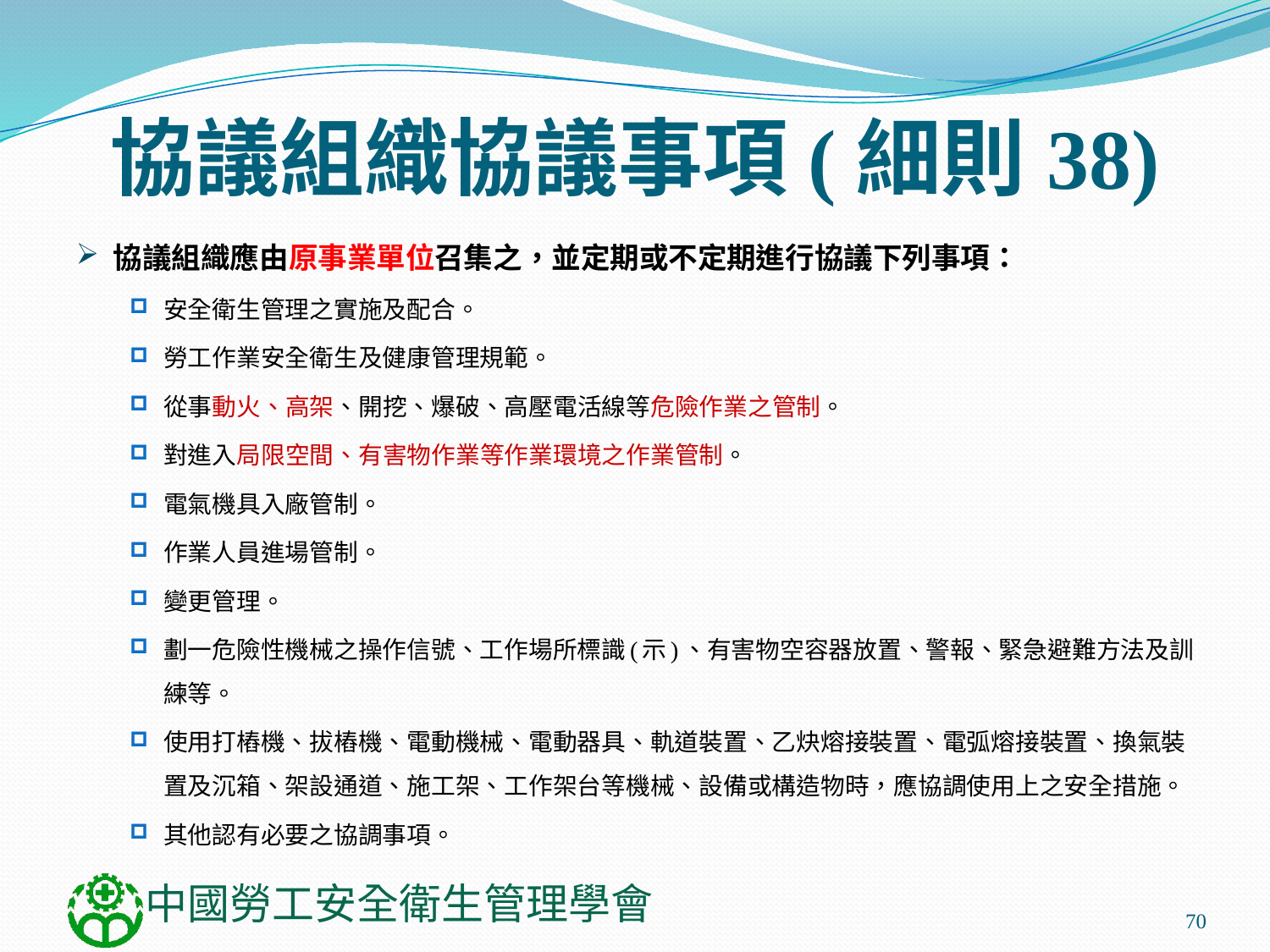

# 協議組織協議事項(細則38)
協議組織應由原事業單位召集之，並定期或不定期進行協議下列事項：
安全衛生管理之實施及配合。
勞工作業安全衛生及健康管理規範。
從事動火、高架、開挖、爆破、高壓電活線等危險作業之管制。
對進入局限空間、有害物作業等作業環境之作業管制。
電氣機具入廠管制。
作業人員進場管制。
變更管理。
劃一危險性機械之操作信號、工作場所標識(示)、有害物空容器放置、警報、緊急避難方法及訓練等。
使用打樁機、拔樁機、電動機械、電動器具、軌道裝置、乙炔熔接裝置、電弧熔接裝置、換氣裝置及沉箱、架設通道、施工架、工作架台等機械、設備或構造物時，應協調使用上之安全措施。
其他認有必要之協調事項。
70